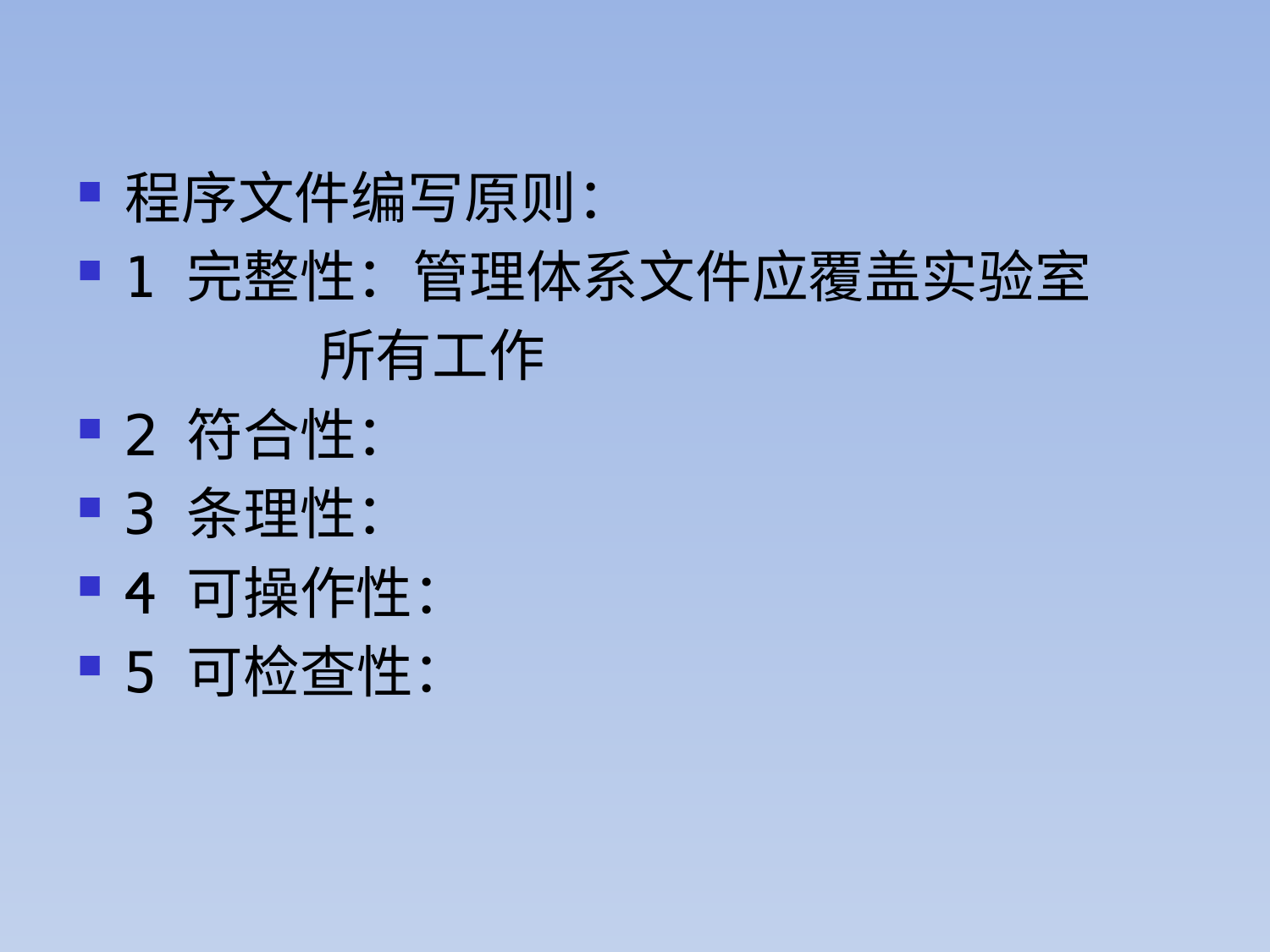

程序文件编写原则：
1 完整性：管理体系文件应覆盖实验室
                  所有工作
2 符合性：
3 条理性：
4 可操作性：
5 可检查性：